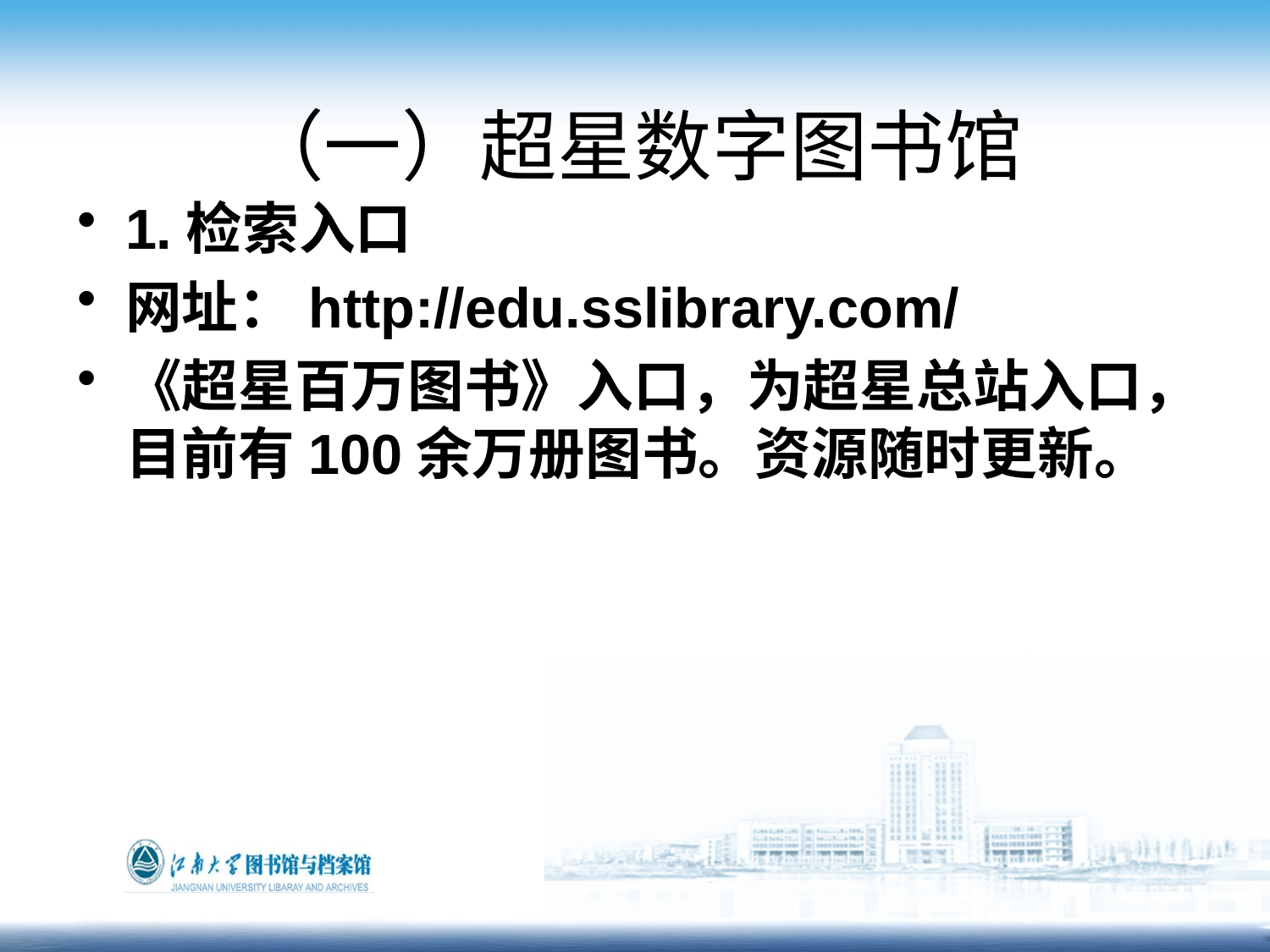

# （一）超星数字图书馆
1.检索入口
网址：http://edu.sslibrary.com/
《超星百万图书》入口，为超星总站入口，目前有100余万册图书。资源随时更新。